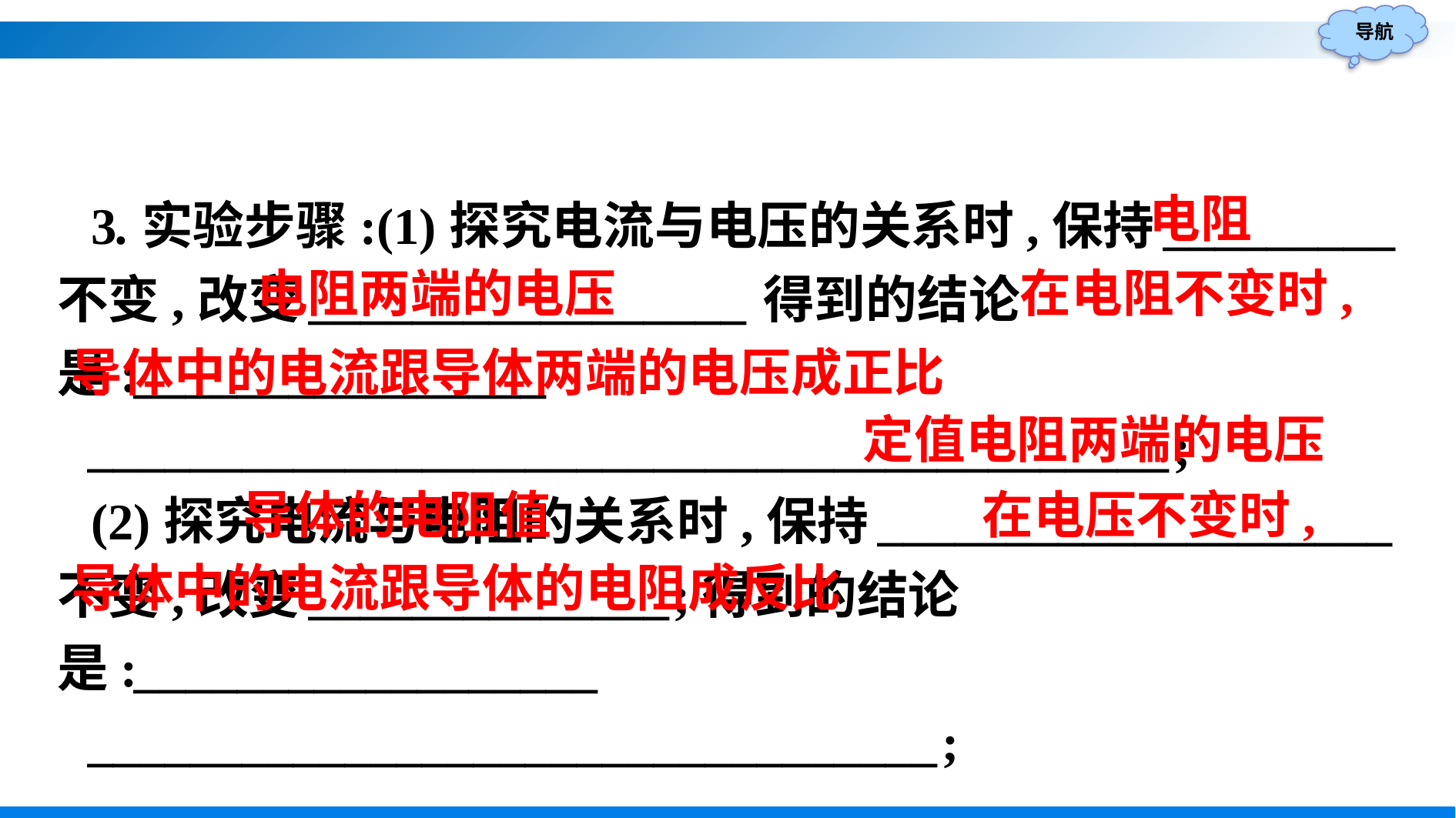

3.实验步骤:(1)探究电流与电压的关系时,保持_________不变,改变_________________得到的结论是:________________
__________________________________________;
(2)探究电流与电阻的关系时,保持____________________不变,改变______________;得到的结论是:__________________
_________________________________;
电阻
电阻两端的电压
在电阻不变时,
导体中的电流跟导体两端的电压成正比
定值电阻两端的电压
在电压不变时,
导体的电阻值
导体中的电流跟导体的电阻成反比